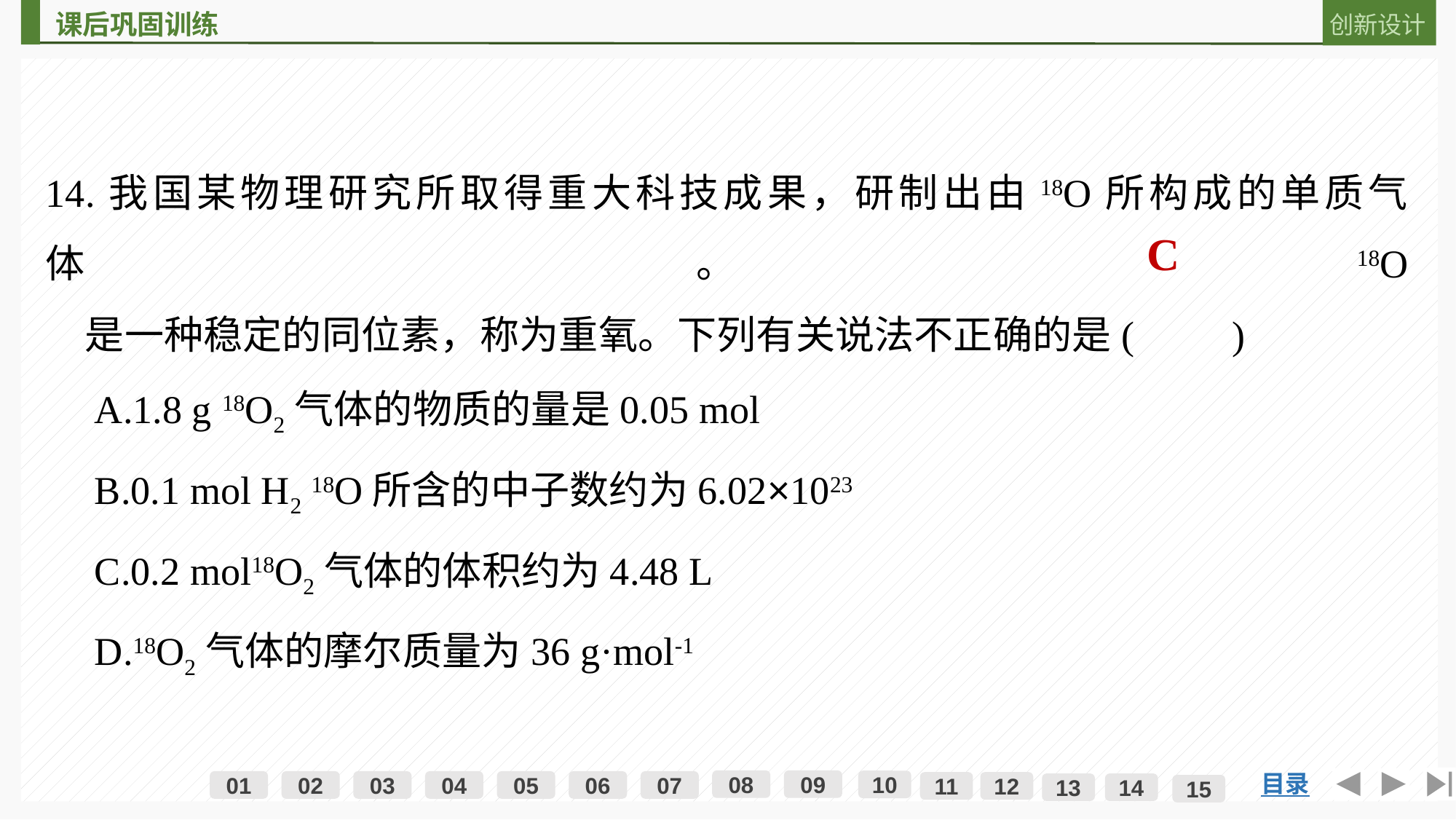

14.我国某物理研究所取得重大科技成果，研制出由18O所构成的单质气体。18O
　是一种稳定的同位素，称为重氧。下列有关说法不正确的是(　　)
　A.1.8 g 18O2气体的物质的量是0.05 mol
　B.0.1 mol H2 18O所含的中子数约为6.02×1023
　C.0.2 mol18O2气体的体积约为4.48 L
　D.18O2气体的摩尔质量为36 g·mol-1
C